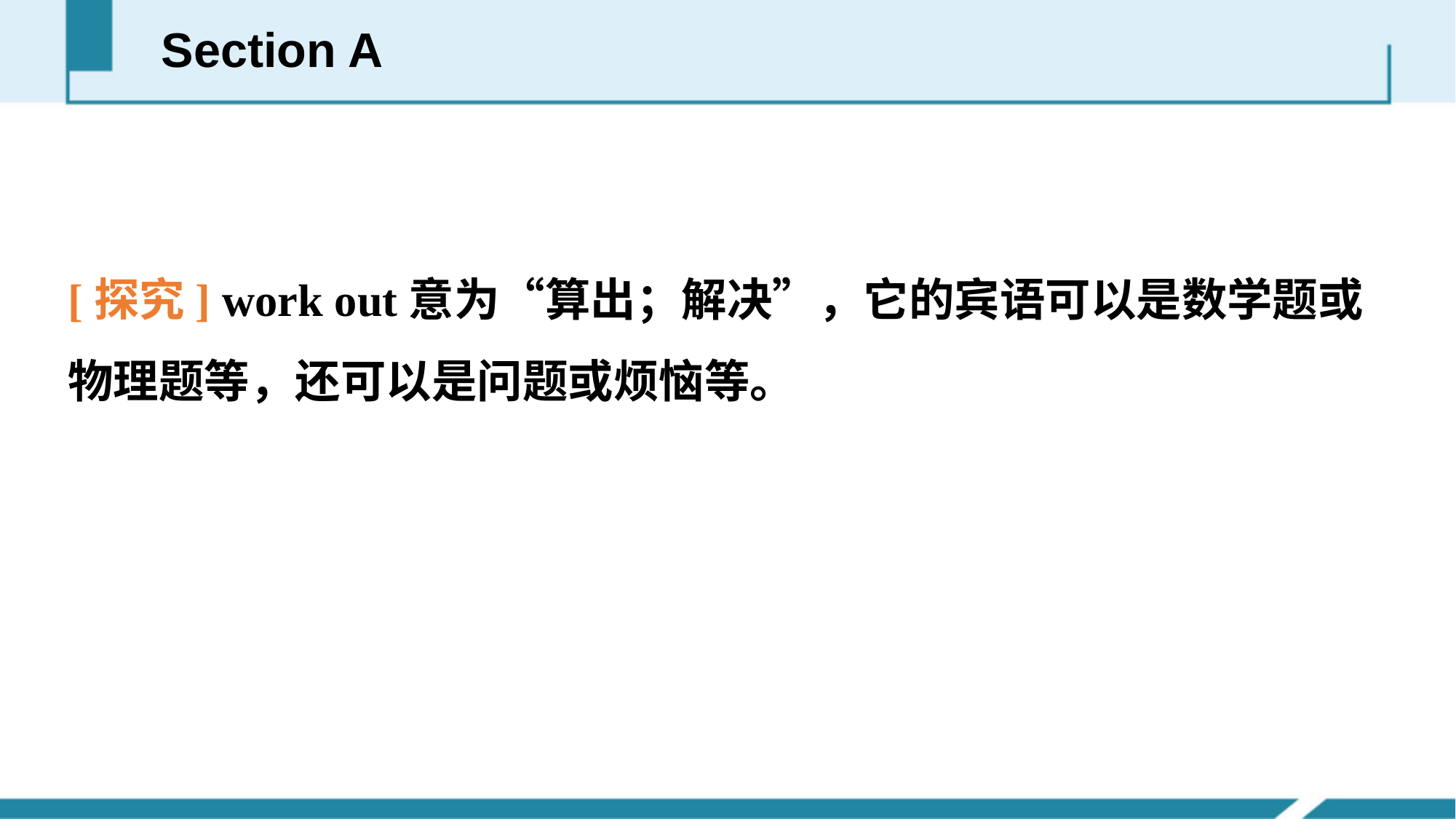

Section A
[探究] work out意为“算出；解决”，它的宾语可以是数学题或物理题等，还可以是问题或烦恼等。